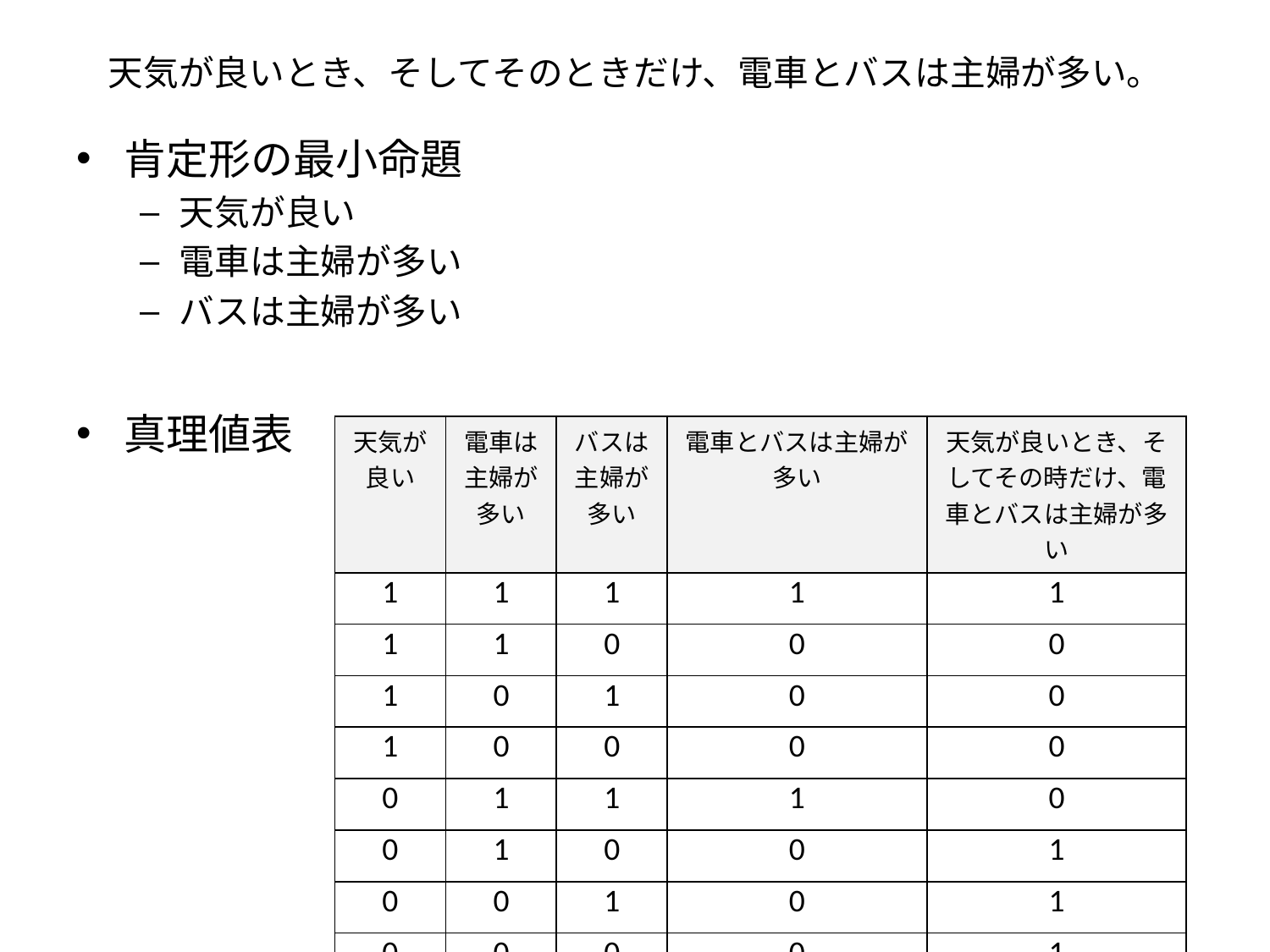

# 天気が良いとき、そしてそのときだけ、電車とバスは主婦が多い。
肯定形の最小命題
天気が良い
電車は主婦が多い
バスは主婦が多い

真理値表
| 天気が良い | 電車は主婦が多い | バスは主婦が多い | 電車とバスは主婦が多い | 天気が良いとき、そしてその時だけ、電車とバスは主婦が多い |
| --- | --- | --- | --- | --- |
| 1 | 1 | 1 | 1 | 1 |
| 1 | 1 | 0 | 0 | 0 |
| 1 | 0 | 1 | 0 | 0 |
| 1 | 0 | 0 | 0 | 0 |
| 0 | 1 | 1 | 1 | 0 |
| 0 | 1 | 0 | 0 | 1 |
| 0 | 0 | 1 | 0 | 1 |
| 0 | 0 | 0 | 0 | 1 |